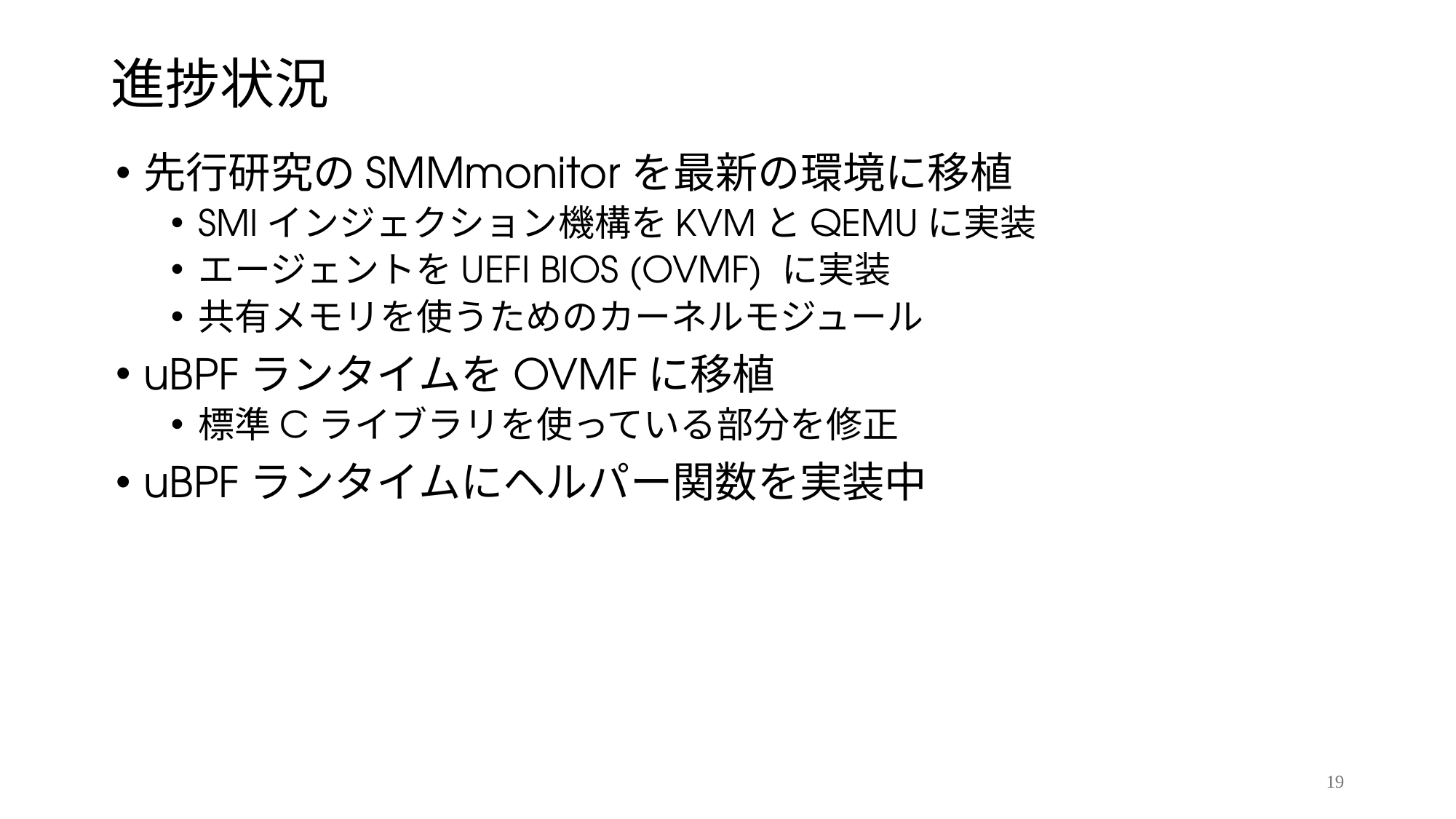

# 進捗状況
先行研究のSMMmonitorを最新の環境に移植
SMIインジェクション機構をKVMとQEMUに実装
エージェントをUEFI BIOS (OVMF) に実装
共有メモリを使うためのカーネルモジュール
uBPFランタイムをOVMFに移植
標準Cライブラリを使っている部分を修正
uBPFランタイムにヘルパー関数を実装中
19